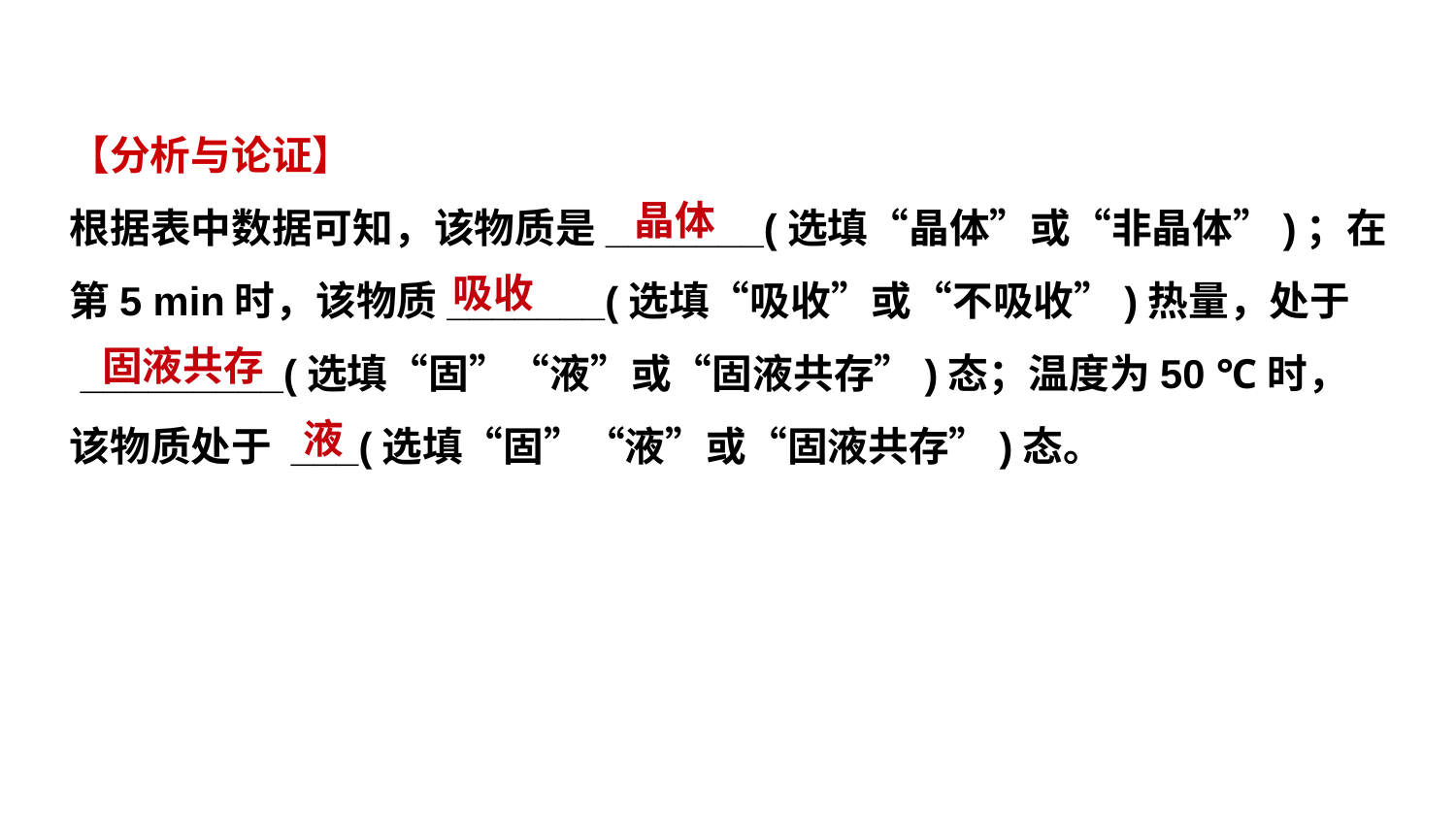

【分析与论证】
根据表中数据可知，该物质是_______(选填“晶体”或“非晶体”)；在
第5 min时，该物质_______(选填“吸收”或“不吸收”)热量，处于
 _________(选填“固”“液”或“固液共存”)态；温度为50 ℃时，
该物质处于 ___(选填“固”“液”或“固液共存”)态。
 晶体
 吸收
固液共存
液